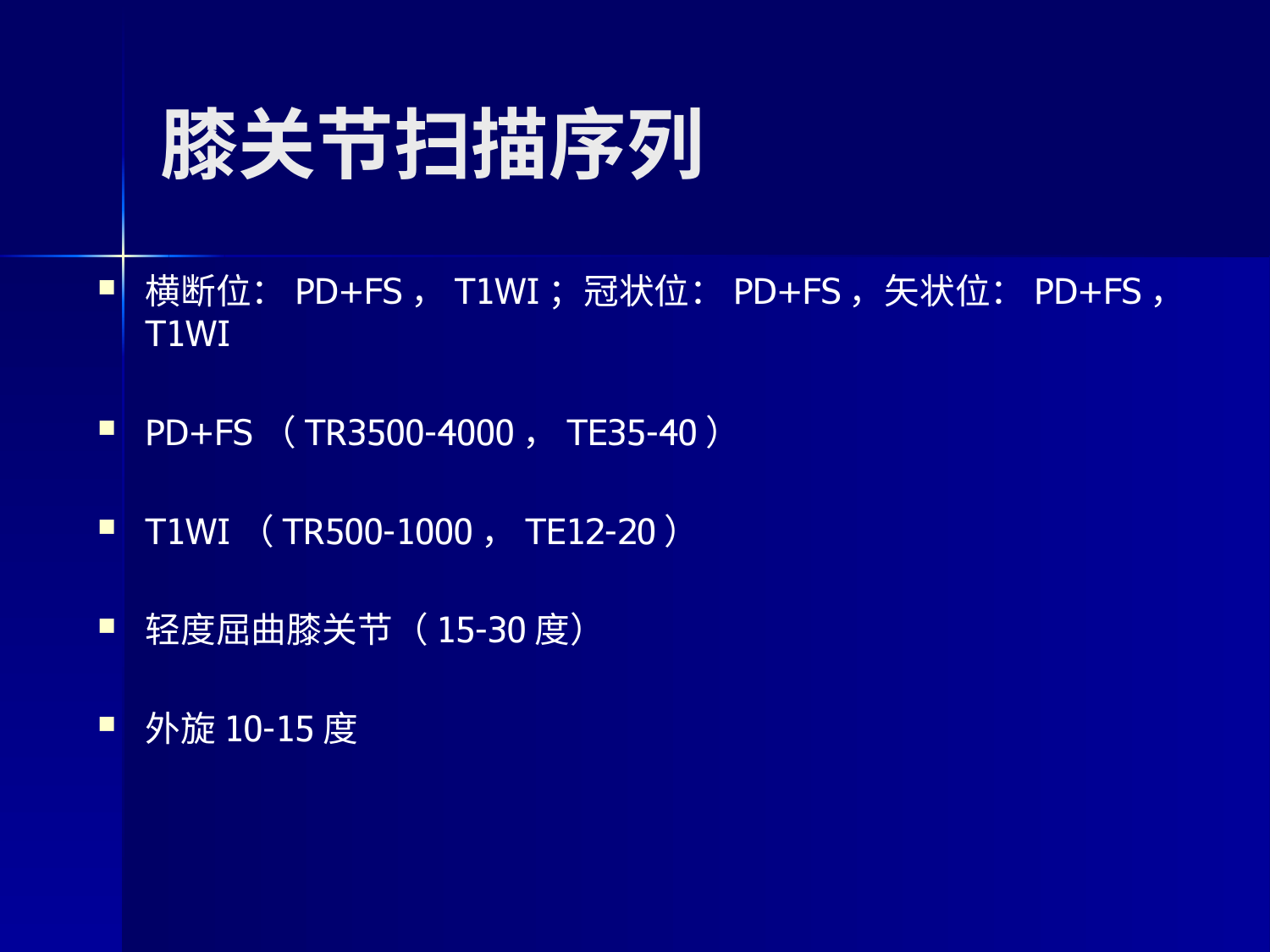

# 膝关节扫描序列
横断位：PD+FS，T1WI；冠状位：PD+FS，矢状位：PD+FS，T1WI

PD+FS（TR3500-4000，TE35-40）

T1WI（TR500-1000，TE12-20）

轻度屈曲膝关节（15-30度）

外旋10-15度